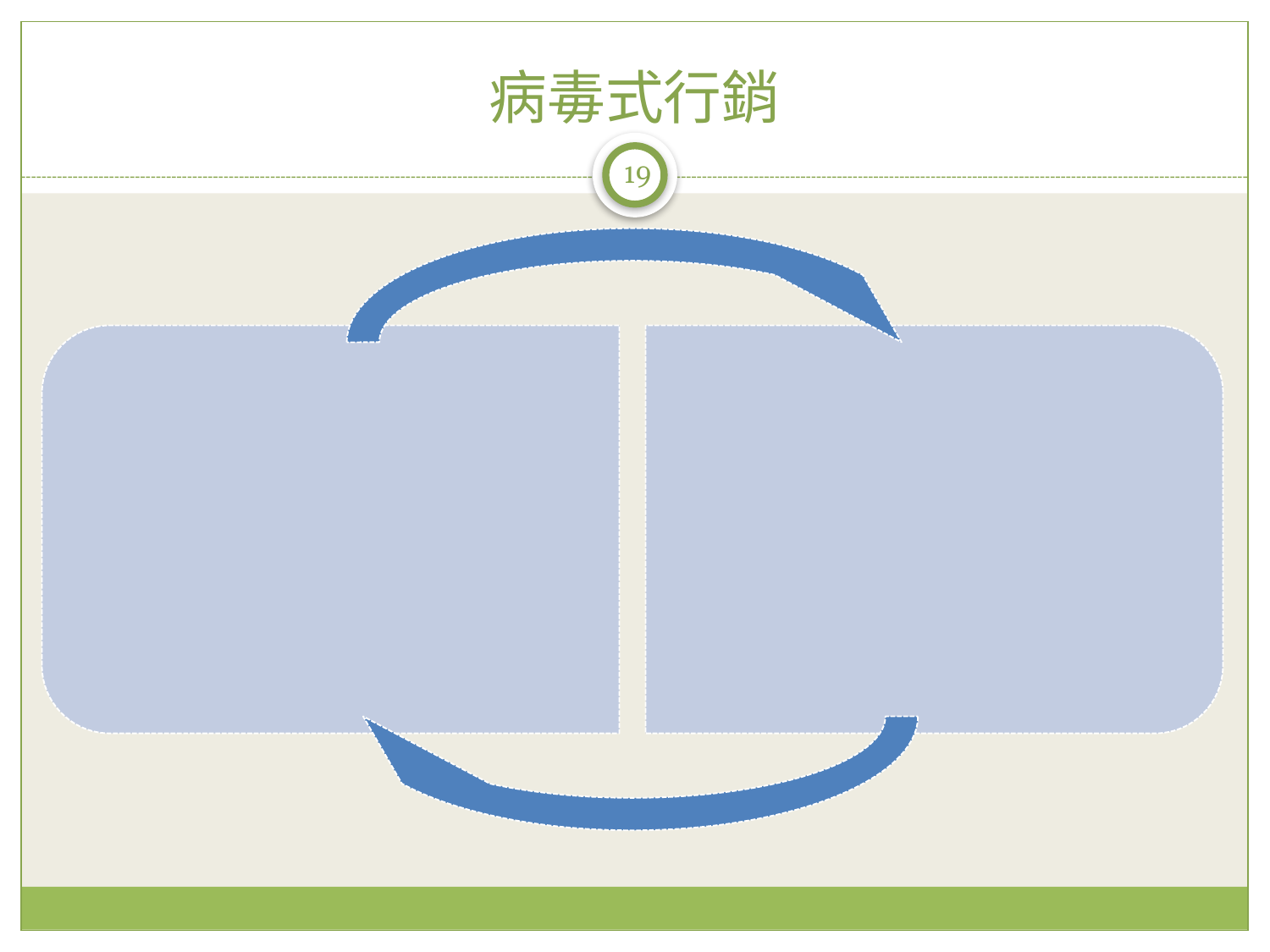

# 病毒式行銷
19
參考群體
老王賣瓜，自賣自誇也很有效
病毒式分享
網路行銷式網友做的
你轉信時有沒有確認內容是對的？